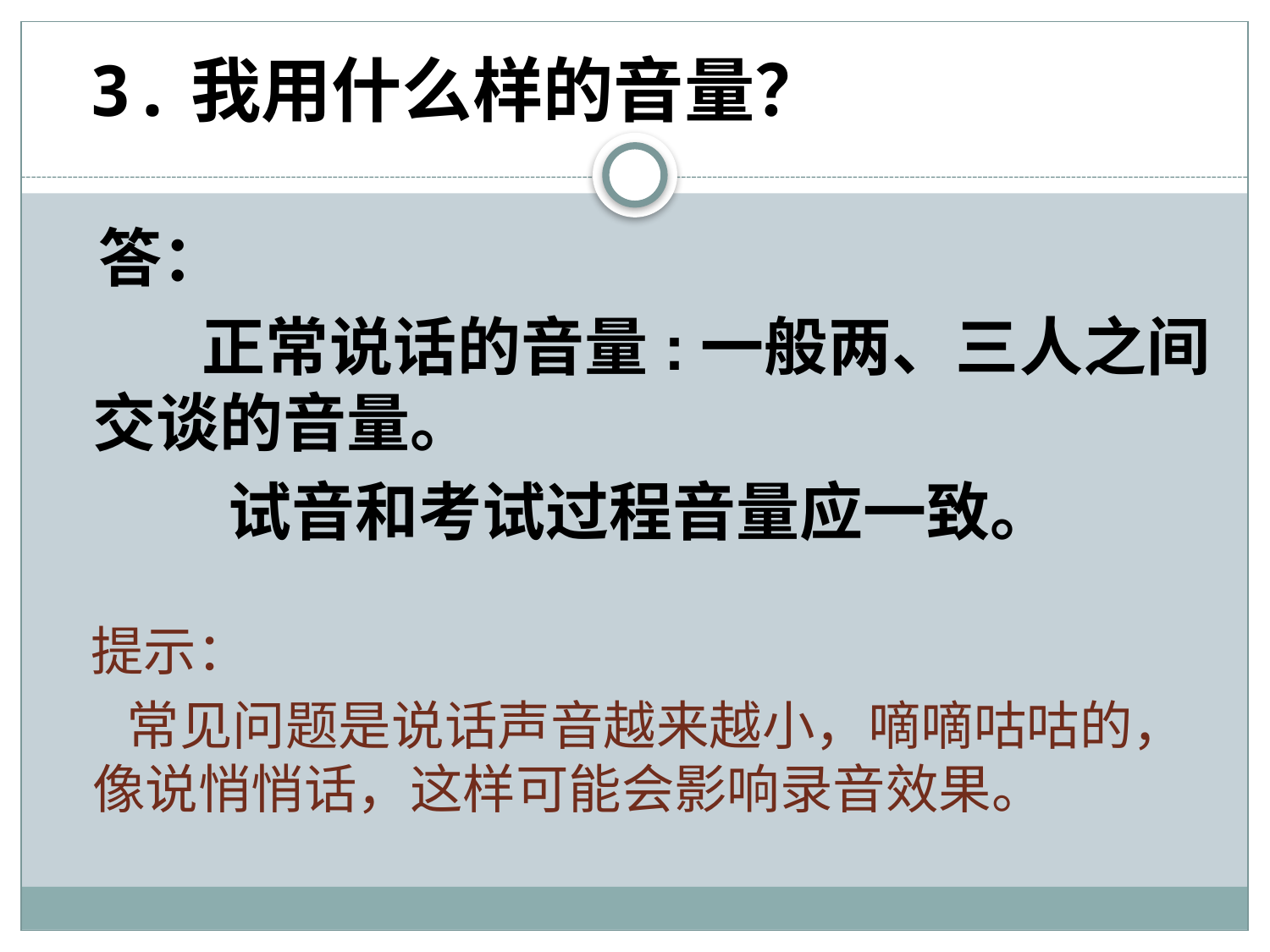

# 3.我用什么样的音量？
  答：
         正常说话的音量:一般两、三人之间交谈的音量。
           试音和考试过程音量应一致。

  提示：
     常见问题是说话声音越来越小，嘀嘀咕咕的，   像说悄悄话，这样可能会影响录音效果。